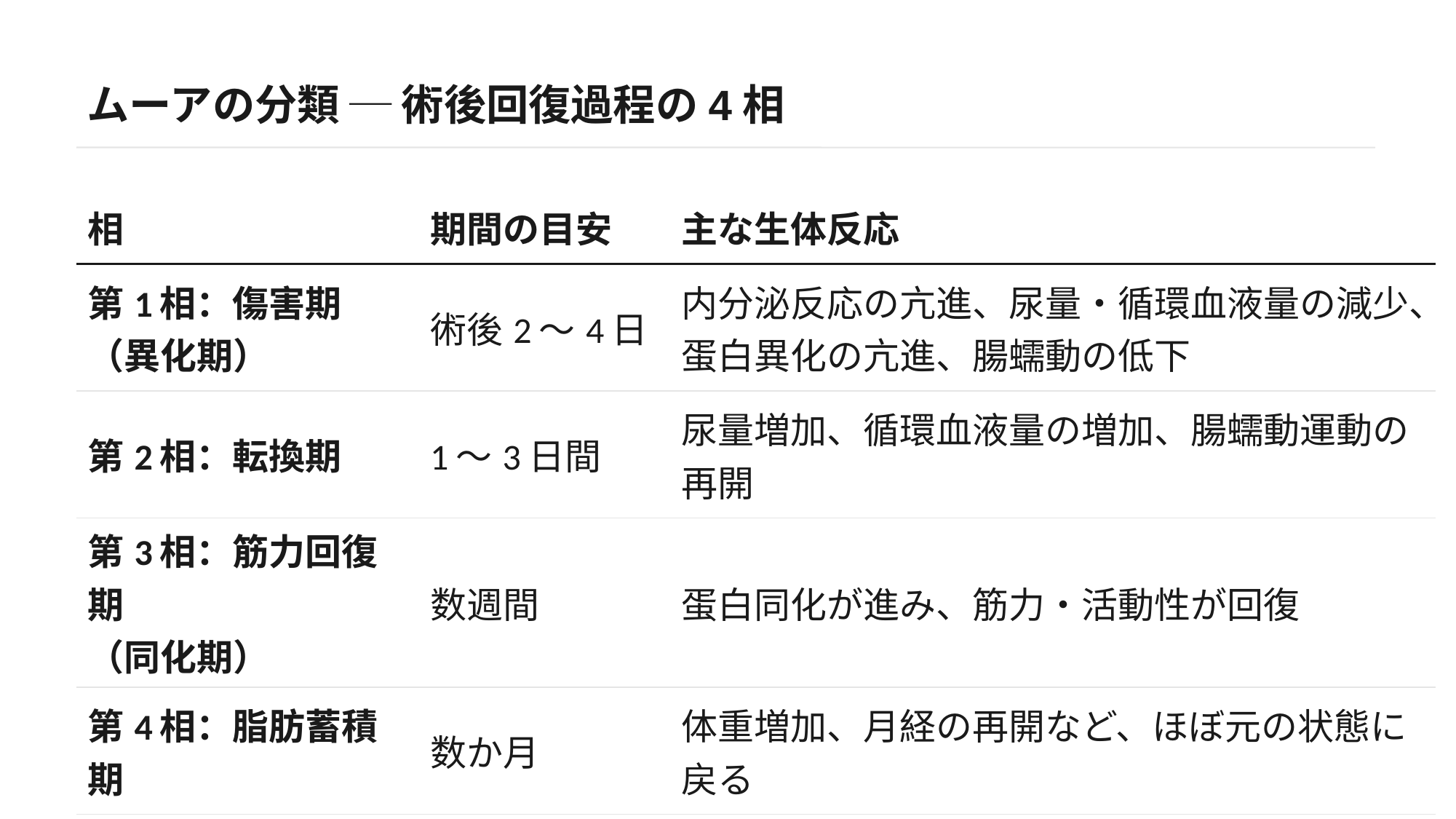

ムーアの分類 ─ 術後回復過程の4相

| 相 | 期間の目安 | 主な生体反応 |
| --- | --- | --- |
| 第1相：傷害期 （異化期） | 術後2〜4日 | 内分泌反応の亢進、尿量・循環血液量の減少、蛋白異化の亢進、腸蠕動の低下 |
| 第2相：転換期 | 1〜3日間 | 尿量増加、循環血液量の増加、腸蠕動運動の再開 |
| 第3相：筋力回復期 （同化期） | 数週間 | 蛋白同化が進み、筋力・活動性が回復 |
| 第4相：脂肪蓄積期 | 数か月 | 体重増加、月経の再開など、ほぼ元の状態に戻る |